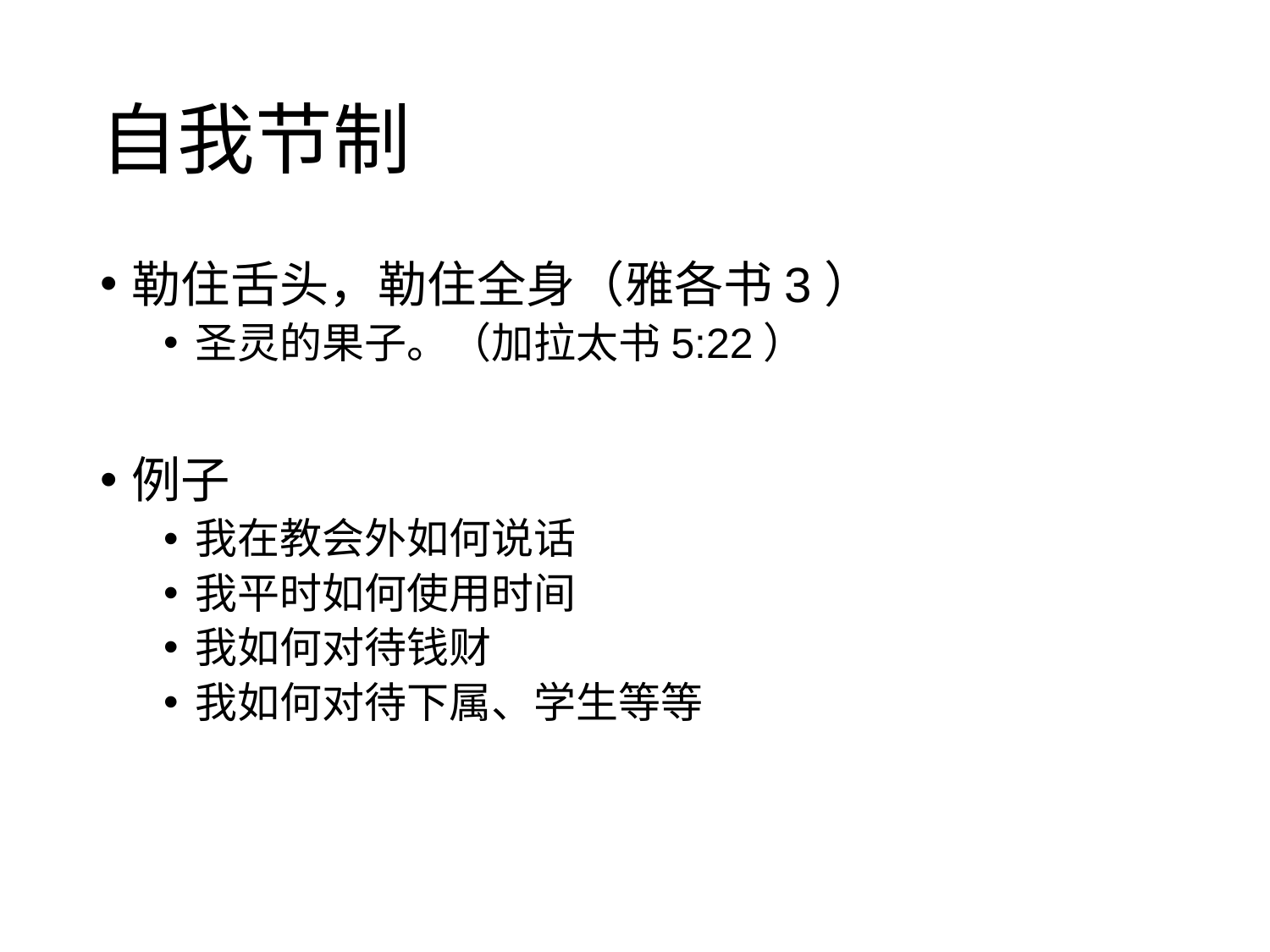

# 自我节制
勒住舌头，勒住全身（雅各书3）
圣灵的果子。（加拉太书5:22）

例子
我在教会外如何说话
我平时如何使用时间
我如何对待钱财
我如何对待下属、学生等等